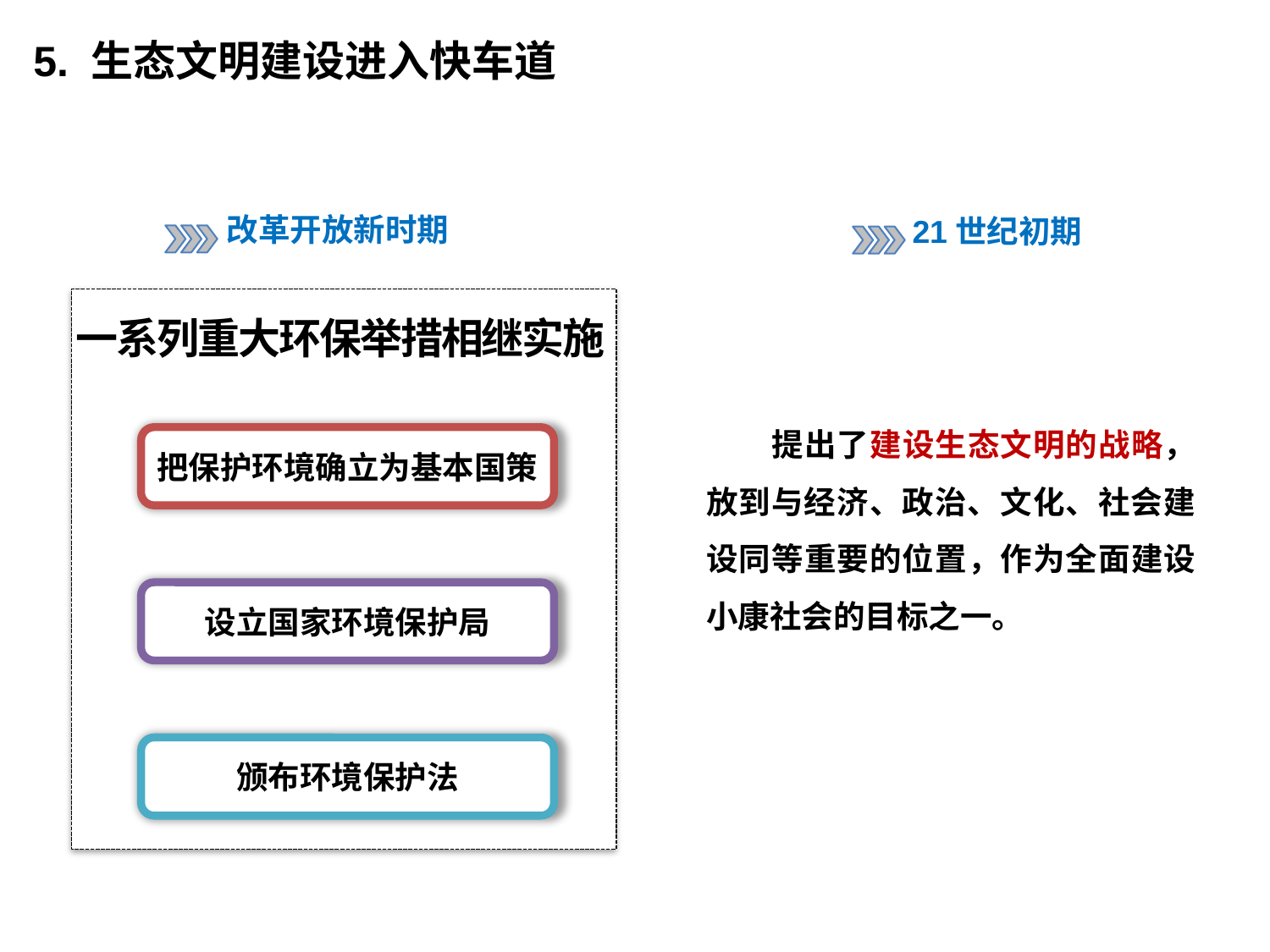

5. 生态文明建设进入快车道
改革开放新时期

21世纪初期

把保护环境确立为基本国策
设立国家环境保护局
颁布环境保护法
一系列重大环保举措相继实施
       提出了建设生态文明的战略，放到与经济、政治、文化、社会建设同等重要的位置，作为全面建设小康社会的目标之一。